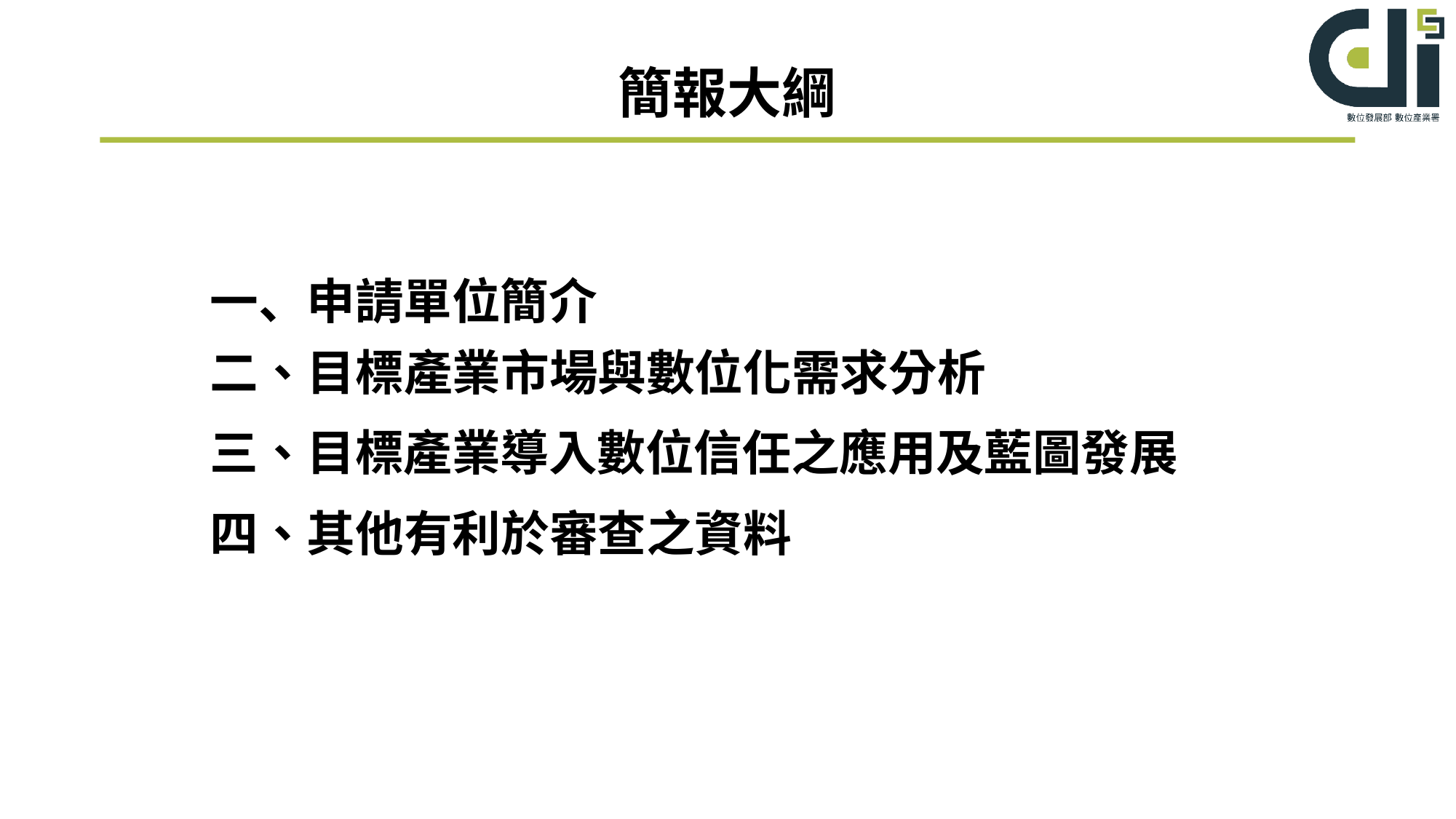

# 簡報大綱
一、申請單位簡介
二、目標產業市場與數位化需求分析
三、目標產業導入數位信任之應用及藍圖發展
四、其他有利於審查之資料